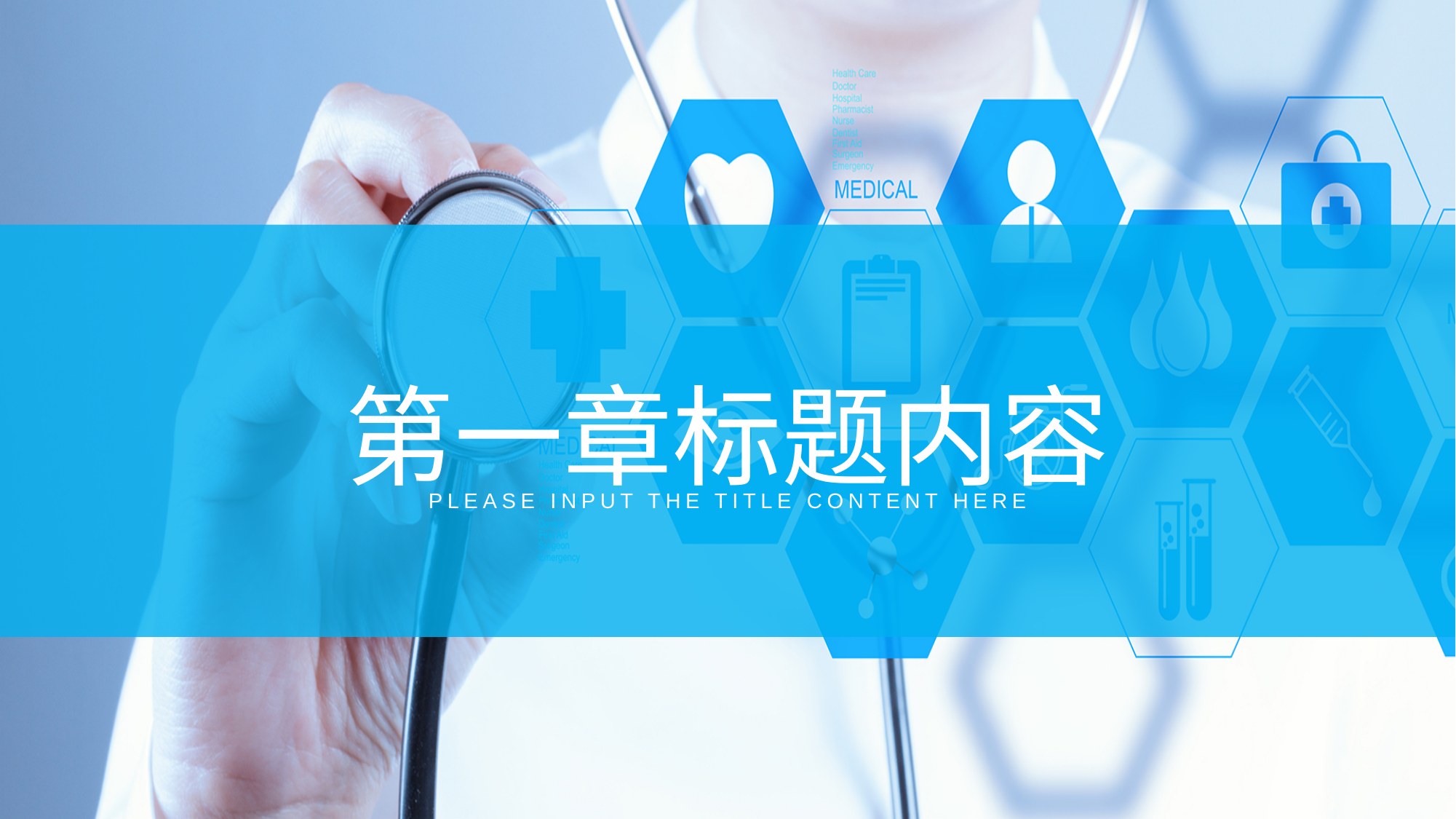

第一章标题内容
PLEASE INPUT THE TITLE CONTENT HERE